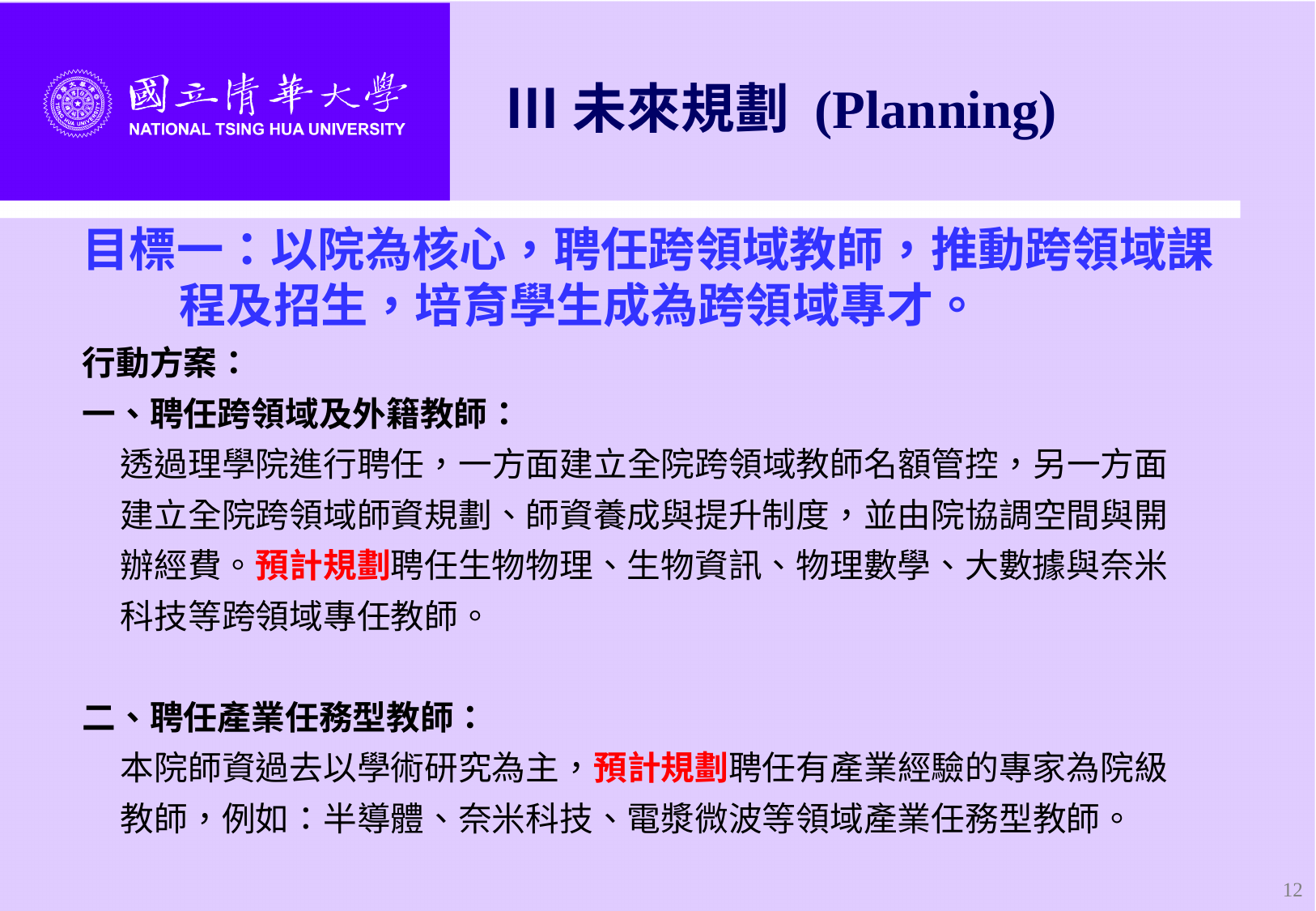

# Ⅲ未來規劃 (Planning)
目標一：以院為核心，聘任跨領域教師，推動跨領域課
        程及招生，培育學生成為跨領域專才。
行動方案：
一、聘任跨領域及外籍教師：
    透過理學院進行聘任，一方面建立全院跨領域教師名額管控，另一方面
    建立全院跨領域師資規劃、師資養成與提升制度，並由院協調空間與開
    辦經費。預計規劃聘任生物物理、生物資訊、物理數學、大數據與奈米
    科技等跨領域專任教師。

二、聘任產業任務型教師：
    本院師資過去以學術研究為主，預計規劃聘任有產業經驗的專家為院級
    教師，例如：半導體、奈米科技、電漿微波等領域產業任務型教師。

12